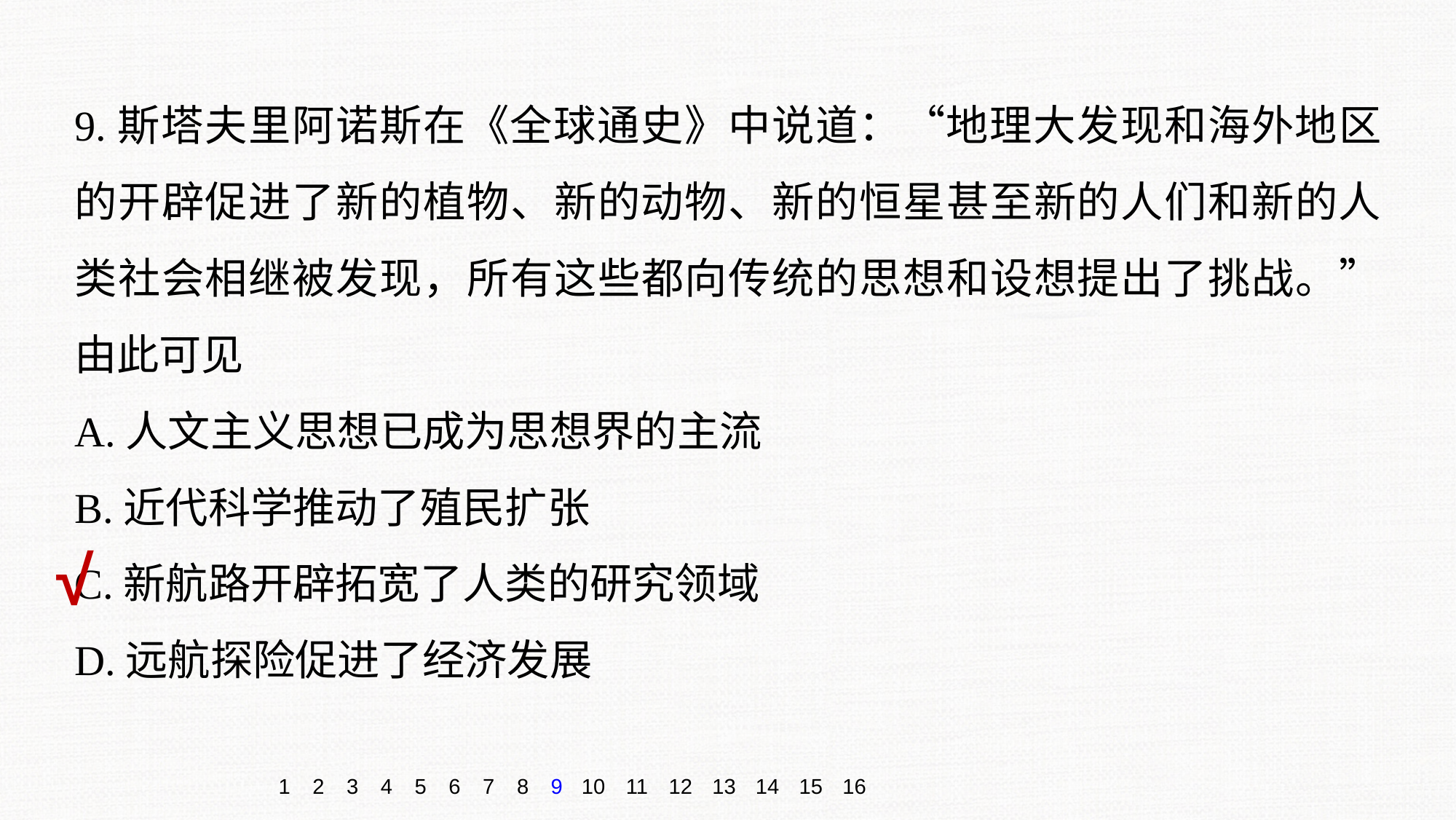

9.斯塔夫里阿诺斯在《全球通史》中说道：“地理大发现和海外地区的开辟促进了新的植物、新的动物、新的恒星甚至新的人们和新的人类社会相继被发现，所有这些都向传统的思想和设想提出了挑战。”由此可见
A.人文主义思想已成为思想界的主流
B.近代科学推动了殖民扩张
C.新航路开辟拓宽了人类的研究领域
D.远航探险促进了经济发展
√
1
2
3
4
5
6
7
8
9
10
11
12
13
14
15
16